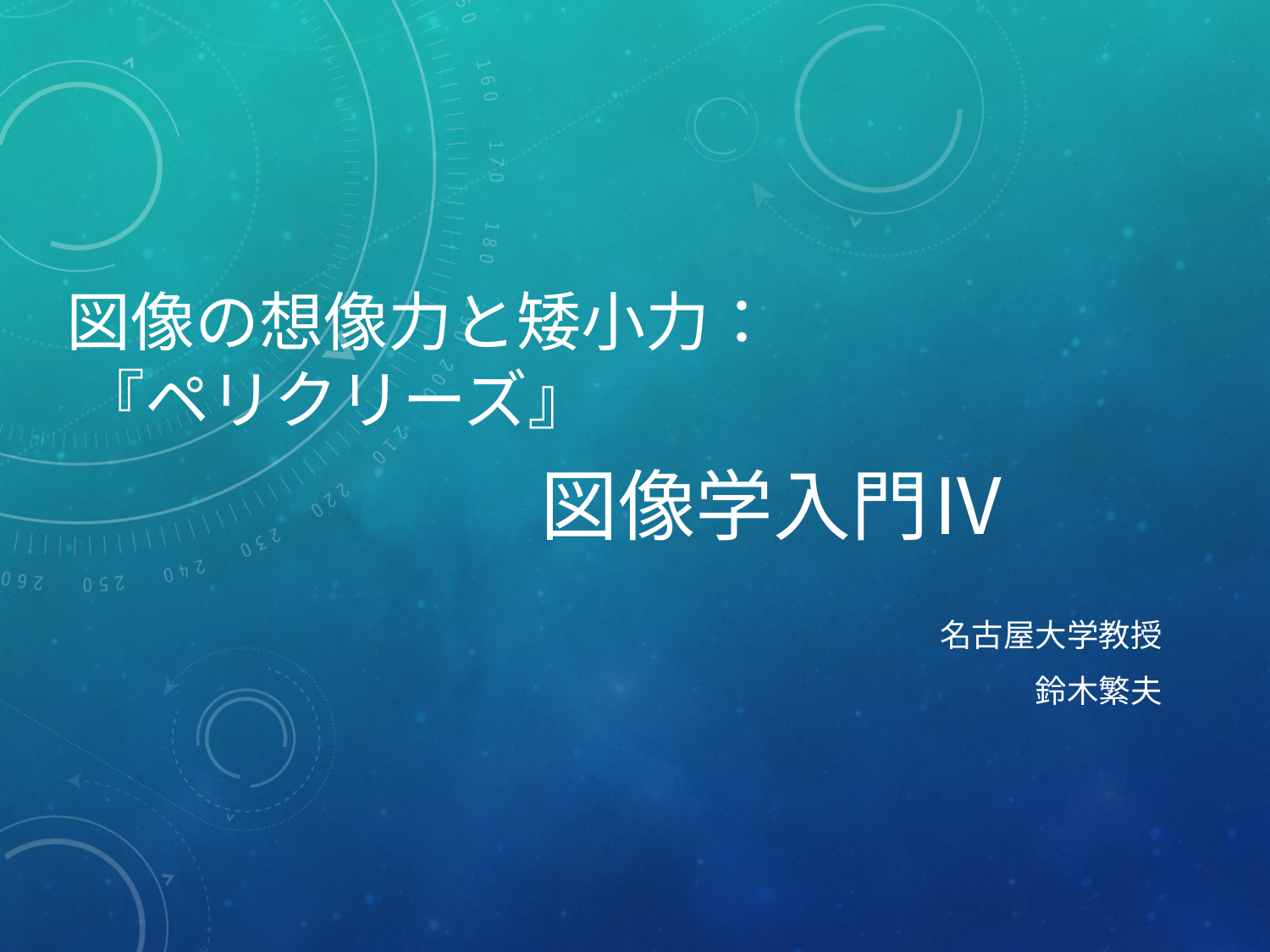

# 図像の想像力と矮小力： 『ペリクリーズ』
図像学入門Ⅳ
名古屋大学教授
鈴木繁夫